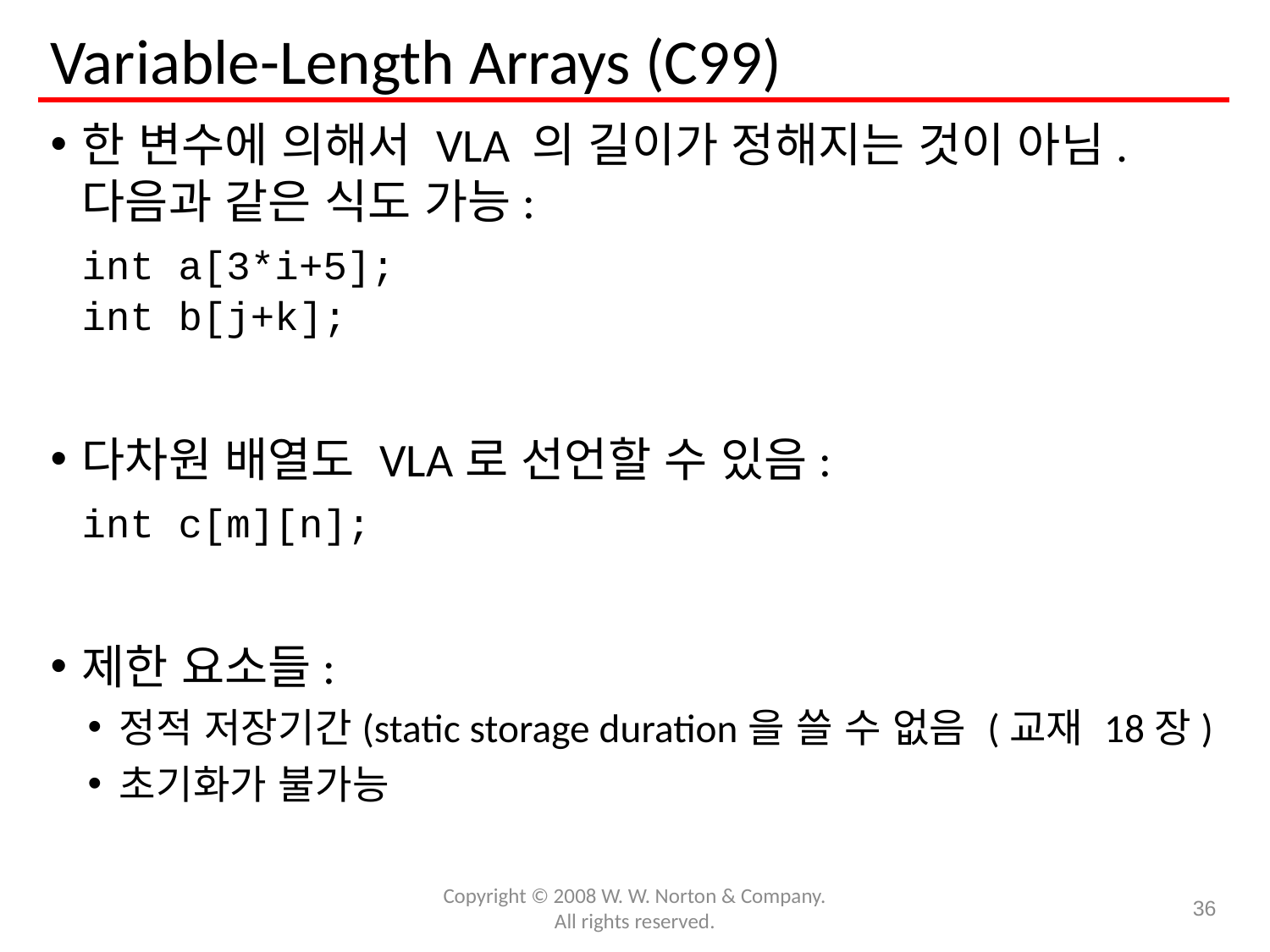

# Variable-Length Arrays (C99)
한 변수에 의해서 VLA 의 길이가 정해지는 것이 아님. 다음과 같은 식도 가능:
	int a[3*i+5];
	int b[j+k];

다차원 배열도 VLA로 선언할 수 있음:
	int c[m][n];

제한 요소들:
정적 저장기간(static storage duration을 쓸 수 없음 (교재 18장)
초기화가 불가능
Copyright © 2008 W. W. Norton & Company.
All rights reserved.
36